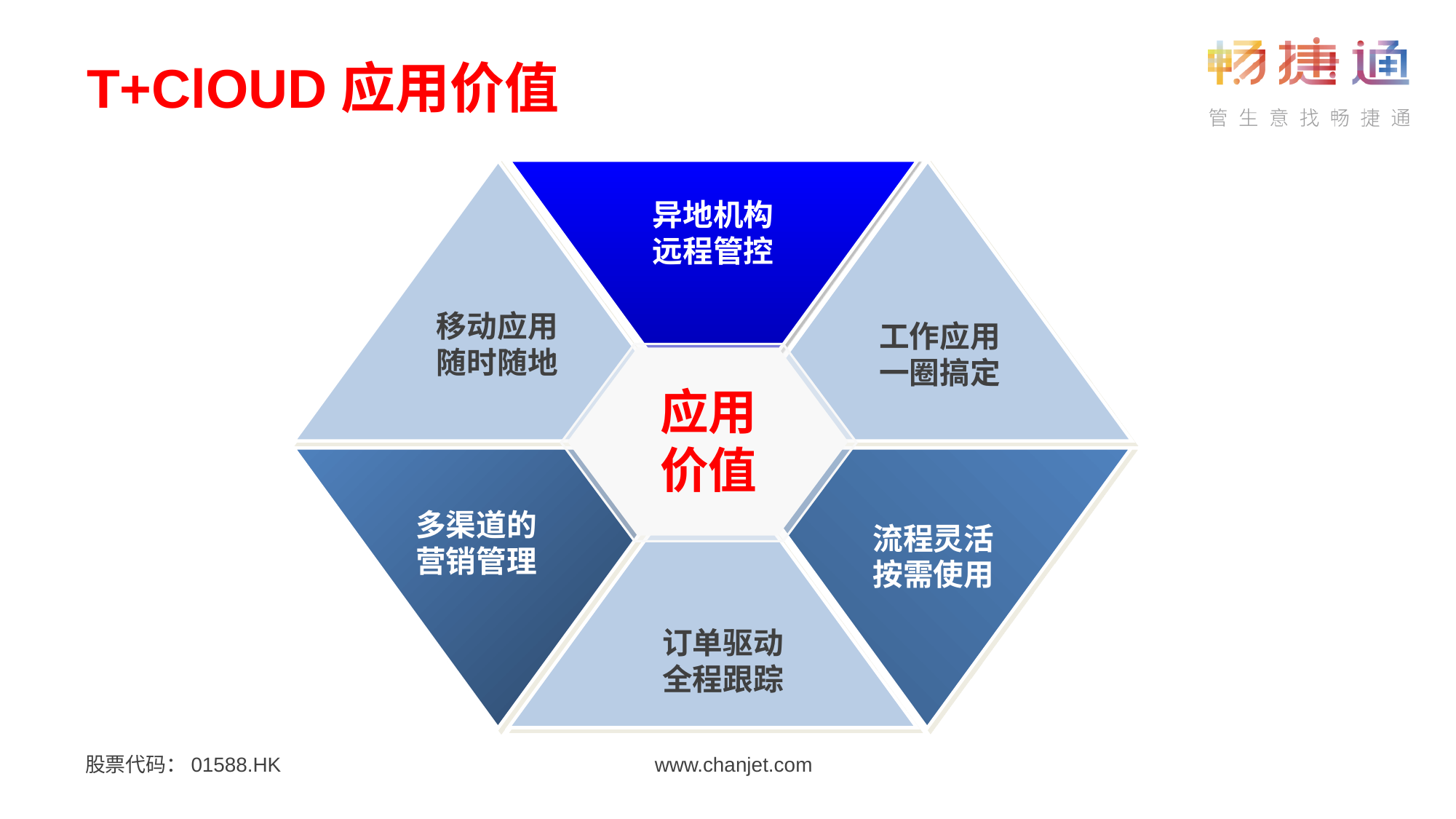

T+ClOUD应用价值

异地机构
远程管控
移动应用
随时随地
工作应用
一圈搞定

应用
价值

多渠道的
营销管理
流程灵活
按需使用
订单驱动
全程跟踪